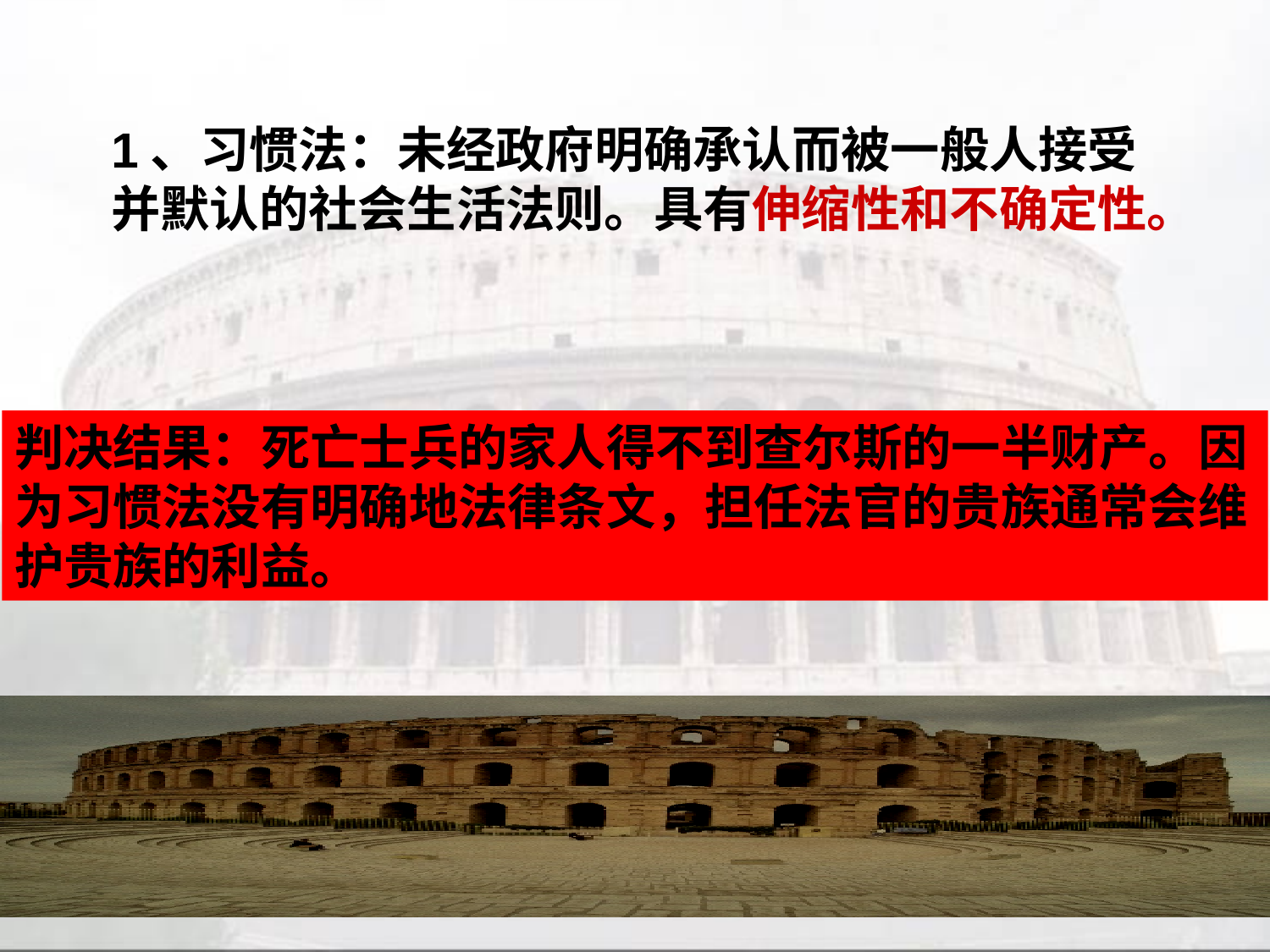

1、习惯法：未经政府明确承认而被一般人接受并默认的社会生活法则。具有伸缩性和不确定性。
判决结果：死亡士兵的家人得不到查尔斯的一半财产。因为习惯法没有明确地法律条文，担任法官的贵族通常会维护贵族的利益。